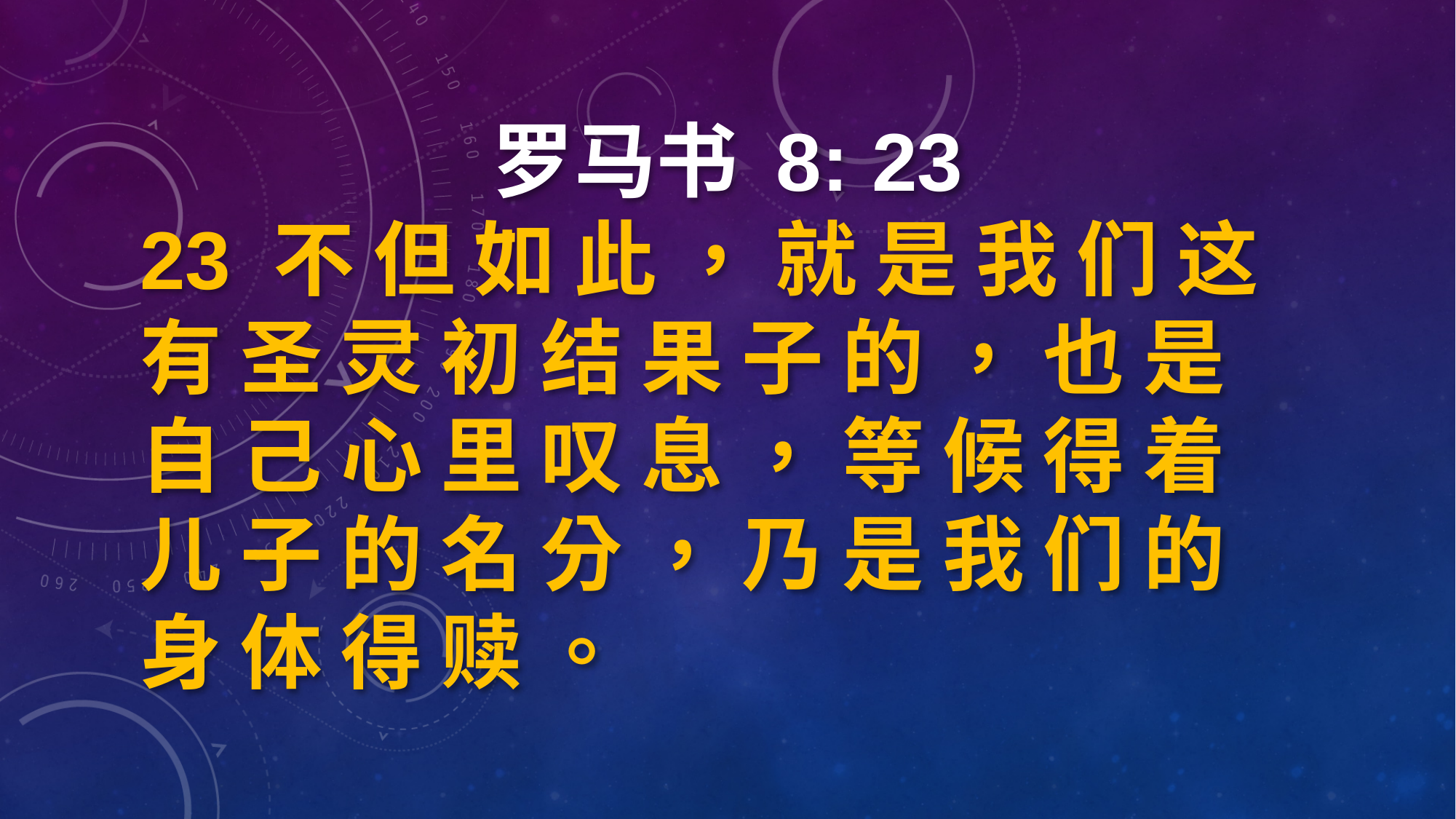

罗马书 8: 23
23 不 但 如 此 ， 就 是 我 们 这 有 圣 灵 初 结 果 子 的 ， 也 是 自 己 心 里 叹 息 ， 等 候 得 着 儿 子 的 名 分 ， 乃 是 我 们 的 身 体 得 赎 。